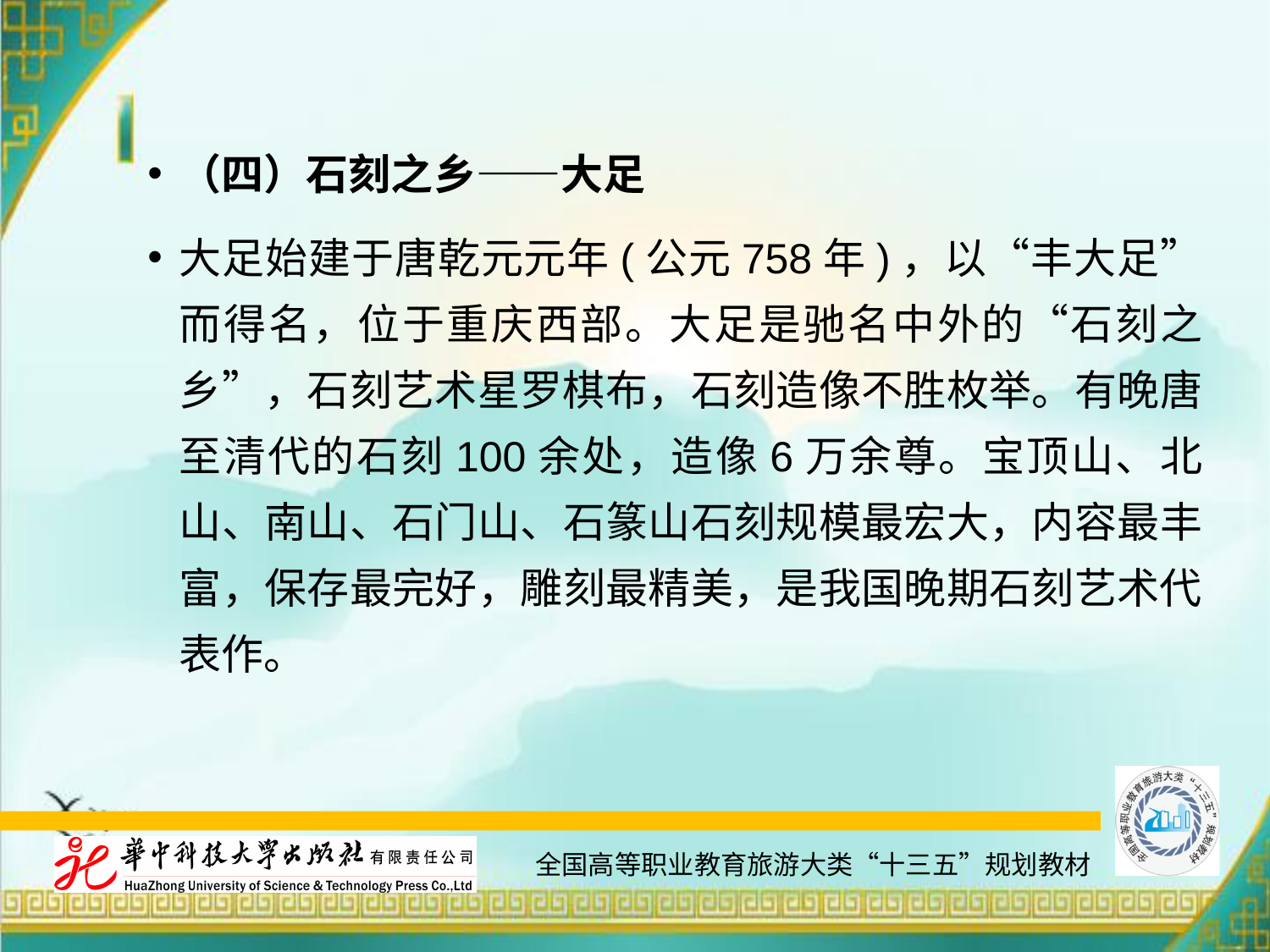

#
（四）石刻之乡——大足
大足始建于唐乾元元年(公元758年)，以“丰大足”而得名，位于重庆西部。大足是驰名中外的“石刻之乡”，石刻艺术星罗棋布，石刻造像不胜枚举。有晚唐至清代的石刻100余处，造像6万余尊。宝顶山、北山、南山、石门山、石篆山石刻规模最宏大，内容最丰富，保存最完好，雕刻最精美，是我国晚期石刻艺术代表作。